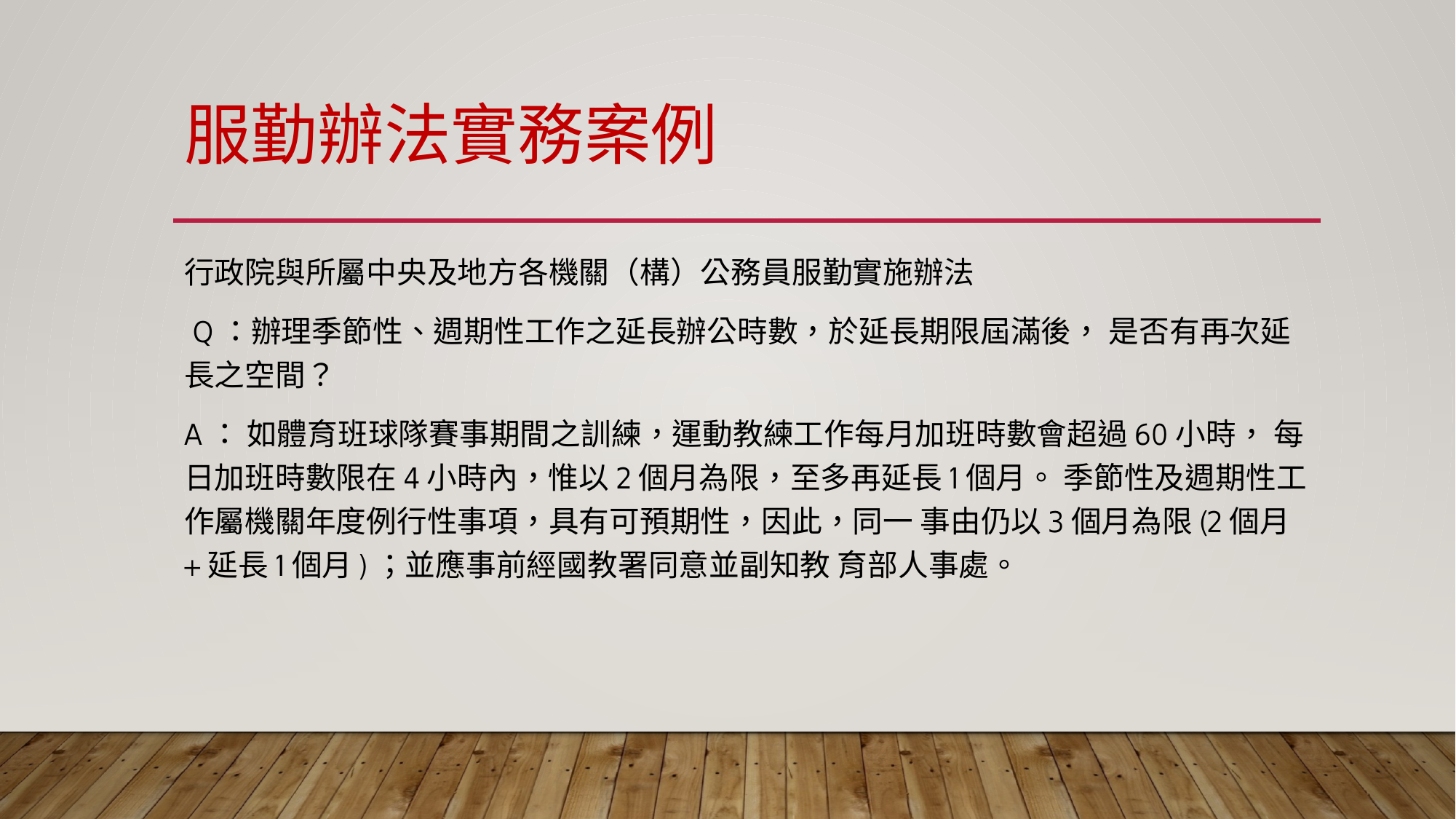

# 服勤辦法實務案例
行政院與所屬中央及地方各機關（構）公務員服勤實施辦法
 Q：辦理季節性、週期性工作之延長辦公時數，於延長期限屆滿後， 是否有再次延長之空間？
A： 如體育班球隊賽事期間之訓練，運動教練工作每月加班時數會超過60小時， 每日加班時數限在4小時內，惟以2個月為限，至多再延長1個月。 季節性及週期性工作屬機關年度例行性事項，具有可預期性，因此，同一 事由仍以3個月為限(2個月+延長1個月)；並應事前經國教署同意並副知教 育部人事處。